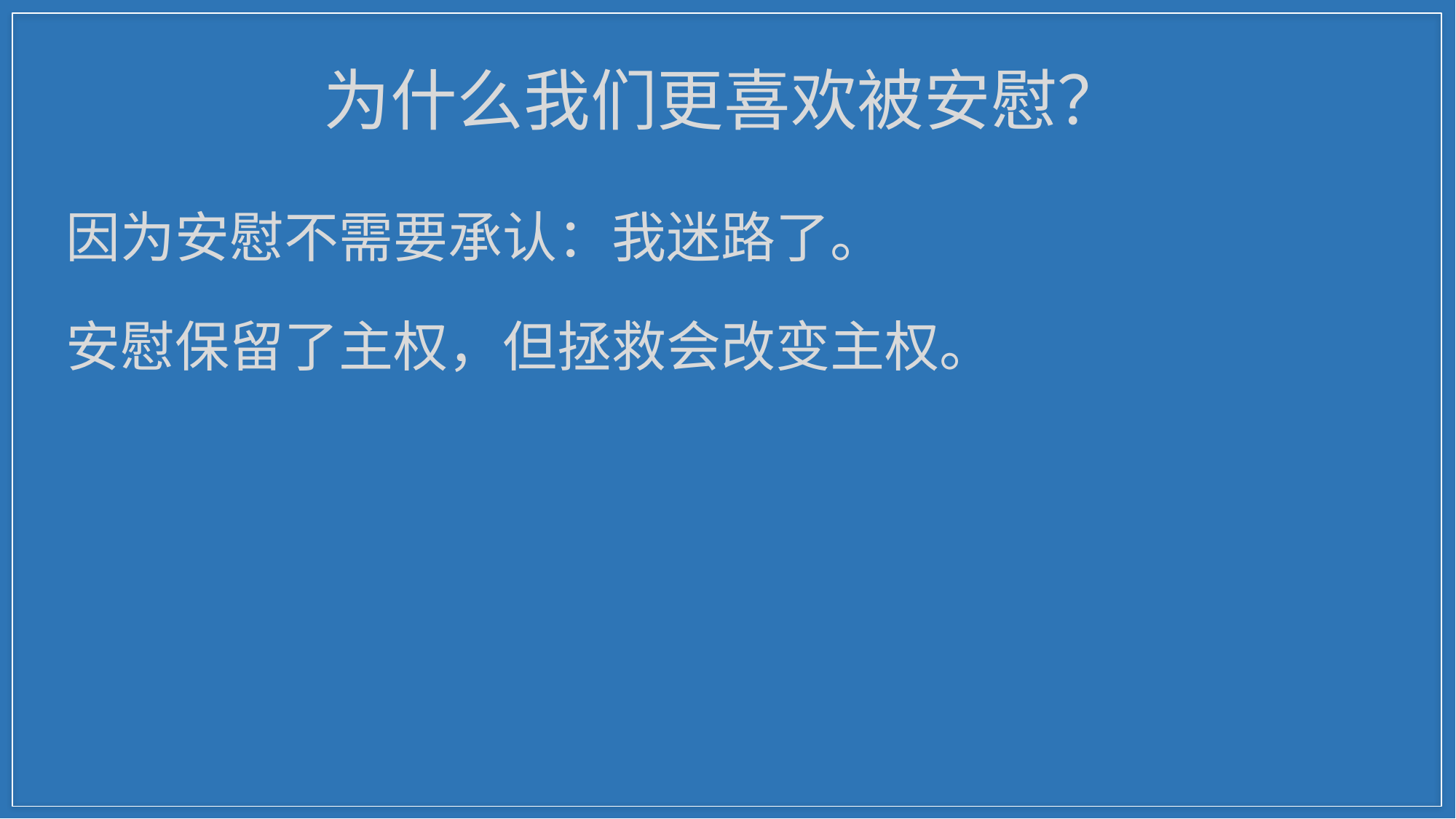

# 为什么我们更喜欢被安慰？
因为安慰不需要承认：我迷路了。
安慰保留了主权，但拯救会改变主权。